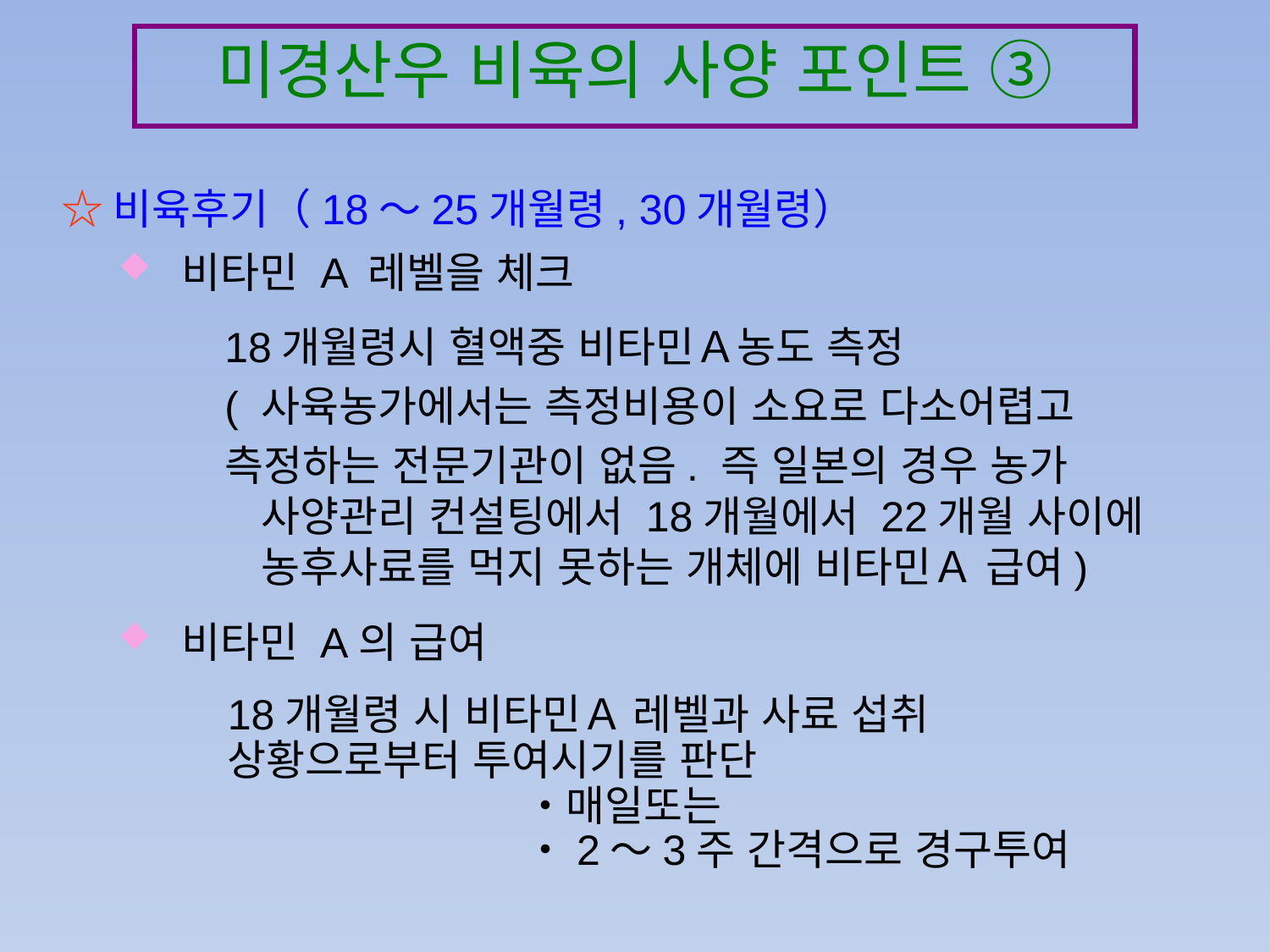

미경산우 비육의 사양 포인트 ③
☆비육후기（18～25개월령, 30개월령）
비타민 A 레벨을 체크
18개월령시 혈액중 비타민Ａ농도 측정
( 사육농가에서는 측정비용이 소요로 다소어렵고
측정하는 전문기관이 없음. 즉 일본의 경우 농가 사양관리 컨설팅에서 18개월에서 22개월 사이에 농후사료를 먹지 못하는 개체에 비타민Ａ 급여)
비타민 A의 급여
18개월령 시 비타민Ａ 레벨과 사료 섭취 상황으로부터 투여시기를 판단
　　　　　　　・매일또는
　　　　　　　・2～3주 간격으로 경구투여